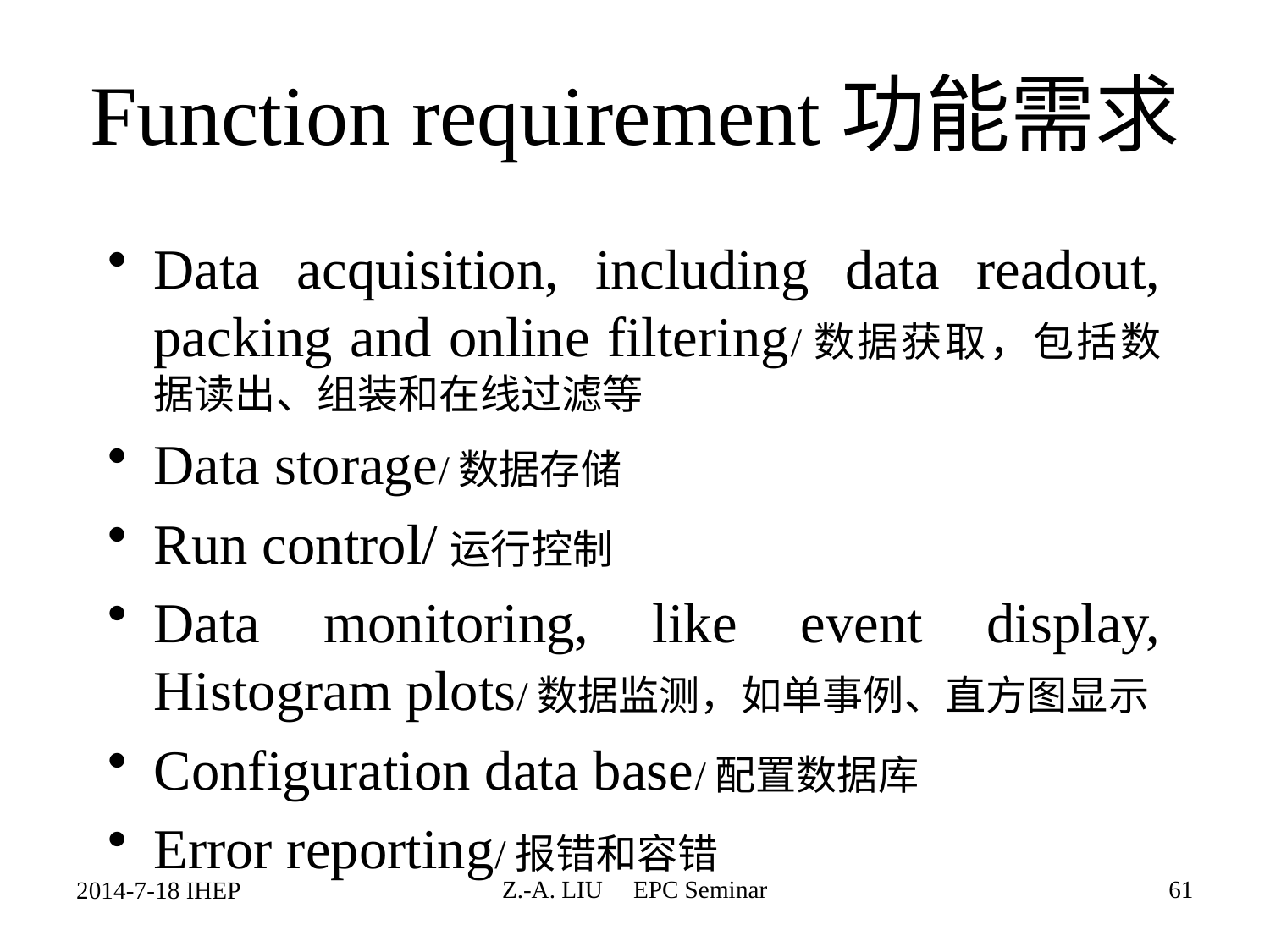

# Function requirement功能需求
Data acquisition, including data readout, packing and online filtering/数据获取，包括数据读出、组装和在线过滤等
Data storage/数据存储
Run control/运行控制
Data monitoring, like event display, Histogram plots/数据监测，如单事例、直方图显示
Configuration data base/配置数据库
Error reporting/报错和容错
Z.-A. LIU     EPC Seminar
61
2014-7-18 IHEP